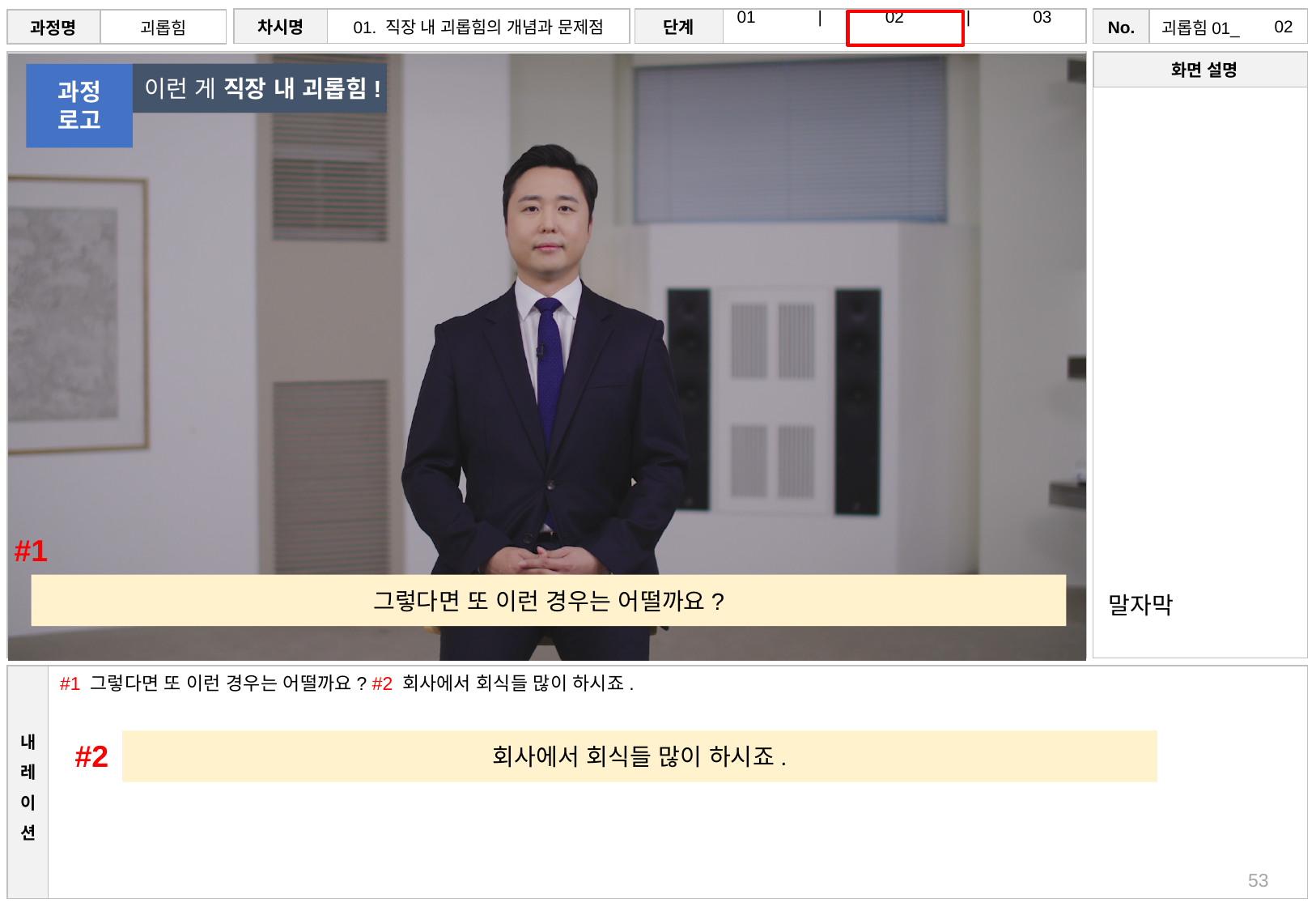

# 02
이런 게 직장 내 괴롭힘!
과정
로고

#1
그렇다면 또 이런 경우는 어떨까요?
말자막
#1 그렇다면 또 이런 경우는 어떨까요? #2 회사에서 회식들 많이 하시죠.
#2
회사에서 회식들 많이 하시죠.
53